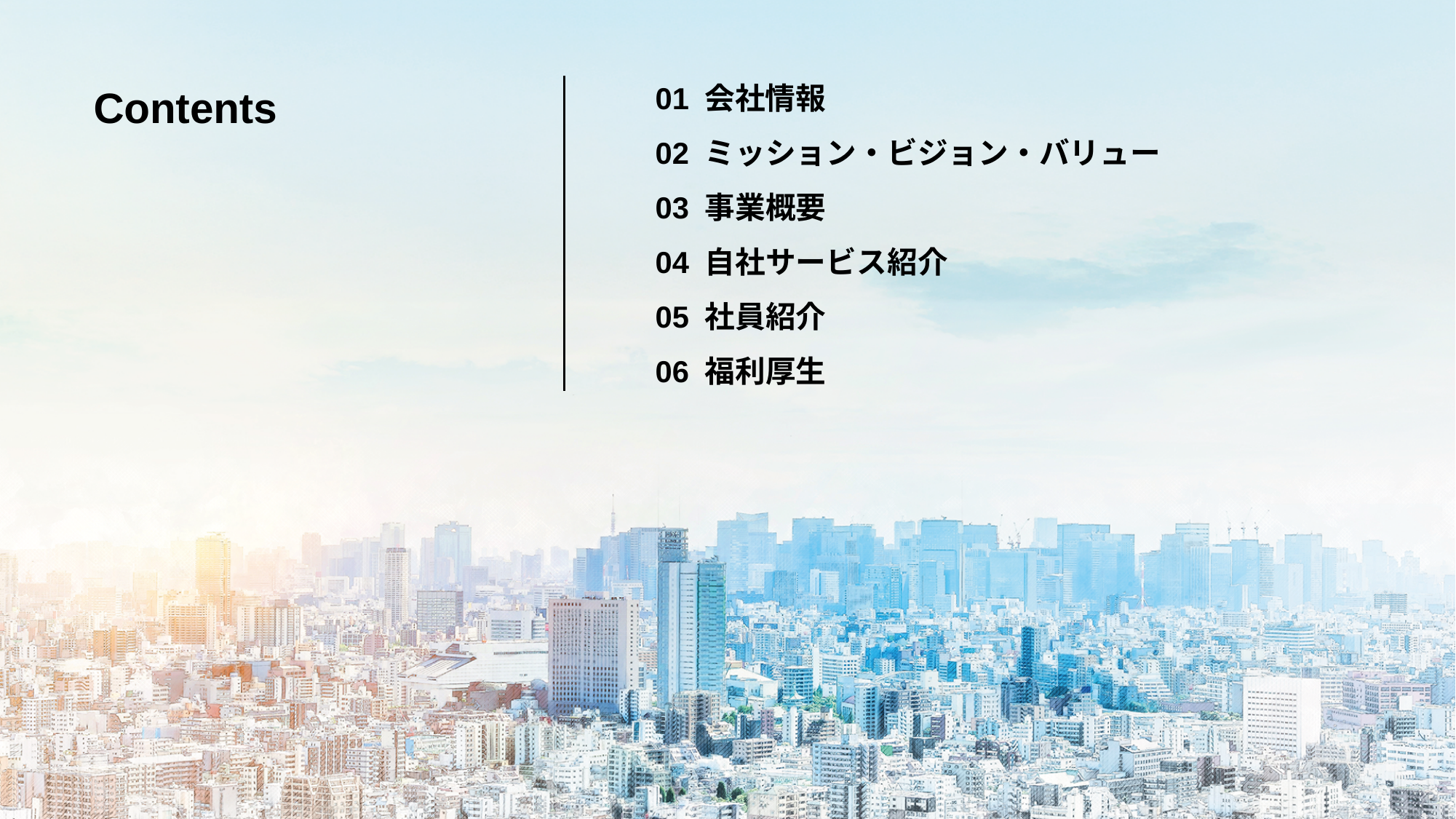

01 会社情報
02 ミッション・ビジョン・バリュー
03 事業概要
04 自社サービス紹介
05 社員紹介
06 福利厚生